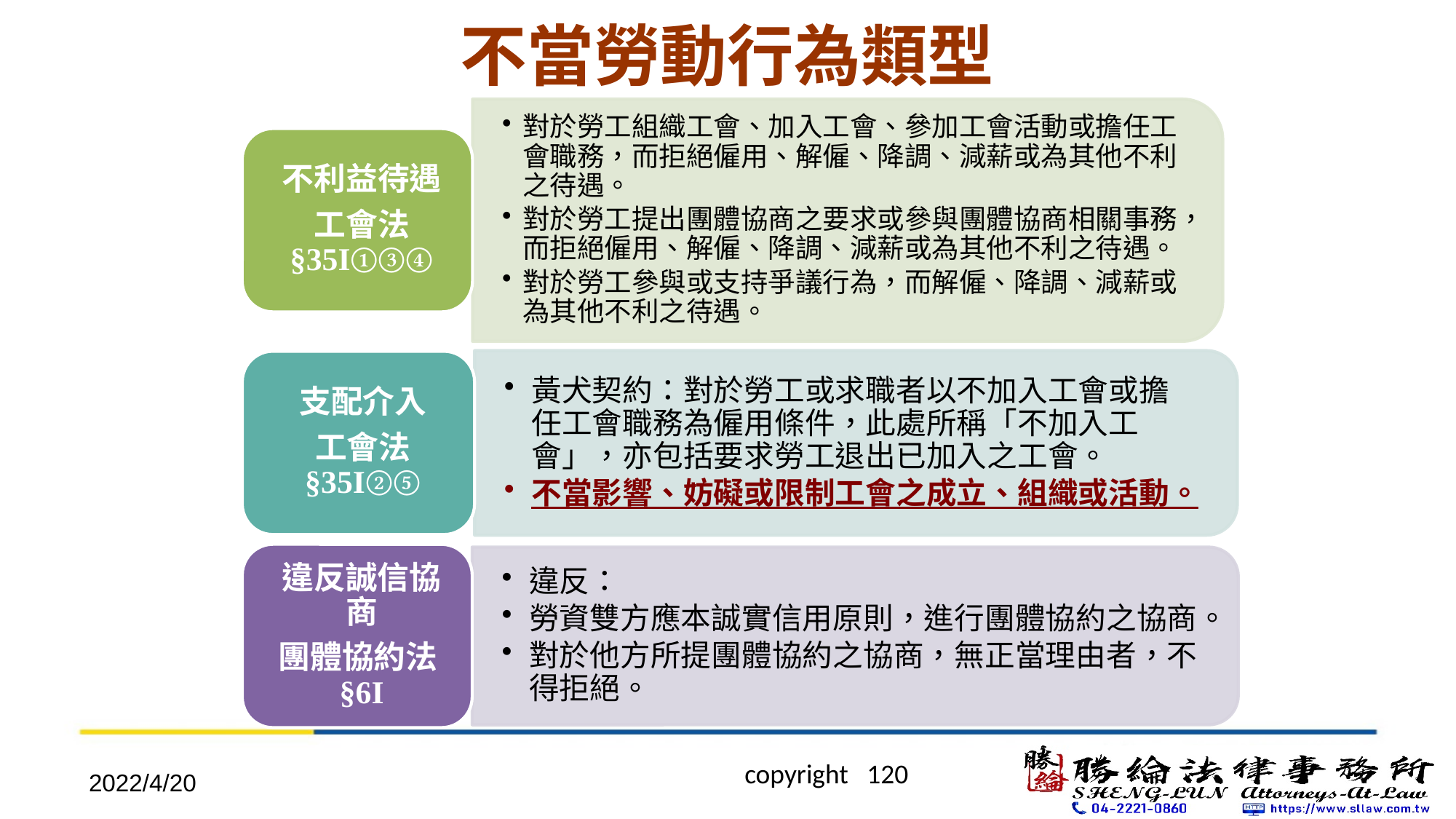

# 不當勞動行為類型
對於勞工組織工會、加入工會、參加工會活動或擔任工會職務，而拒絕僱用、解僱、降調、減薪或為其他不利之待遇。
對於勞工提出團體協商之要求或參與團體協商相關事務，而拒絕僱用、解僱、降調、減薪或為其他不利之待遇。
對於勞工參與或支持爭議行為，而解僱、降調、減薪或為其他不利之待遇。
不利益待遇
工會法
§35I①③④
黃犬契約：對於勞工或求職者以不加入工會或擔任工會職務為僱用條件，此處所稱「不加入工會」，亦包括要求勞工退出已加入之工會。
不當影響、妨礙或限制工會之成立、組織或活動。
支配介入
工會法
§35I②⑤
違反：
勞資雙方應本誠實信用原則，進行團體協約之協商。
對於他方所提團體協約之協商，無正當理由者，不得拒絕。
違反誠信協商
團體協約法§6I
2022/4/20
 copyright   120